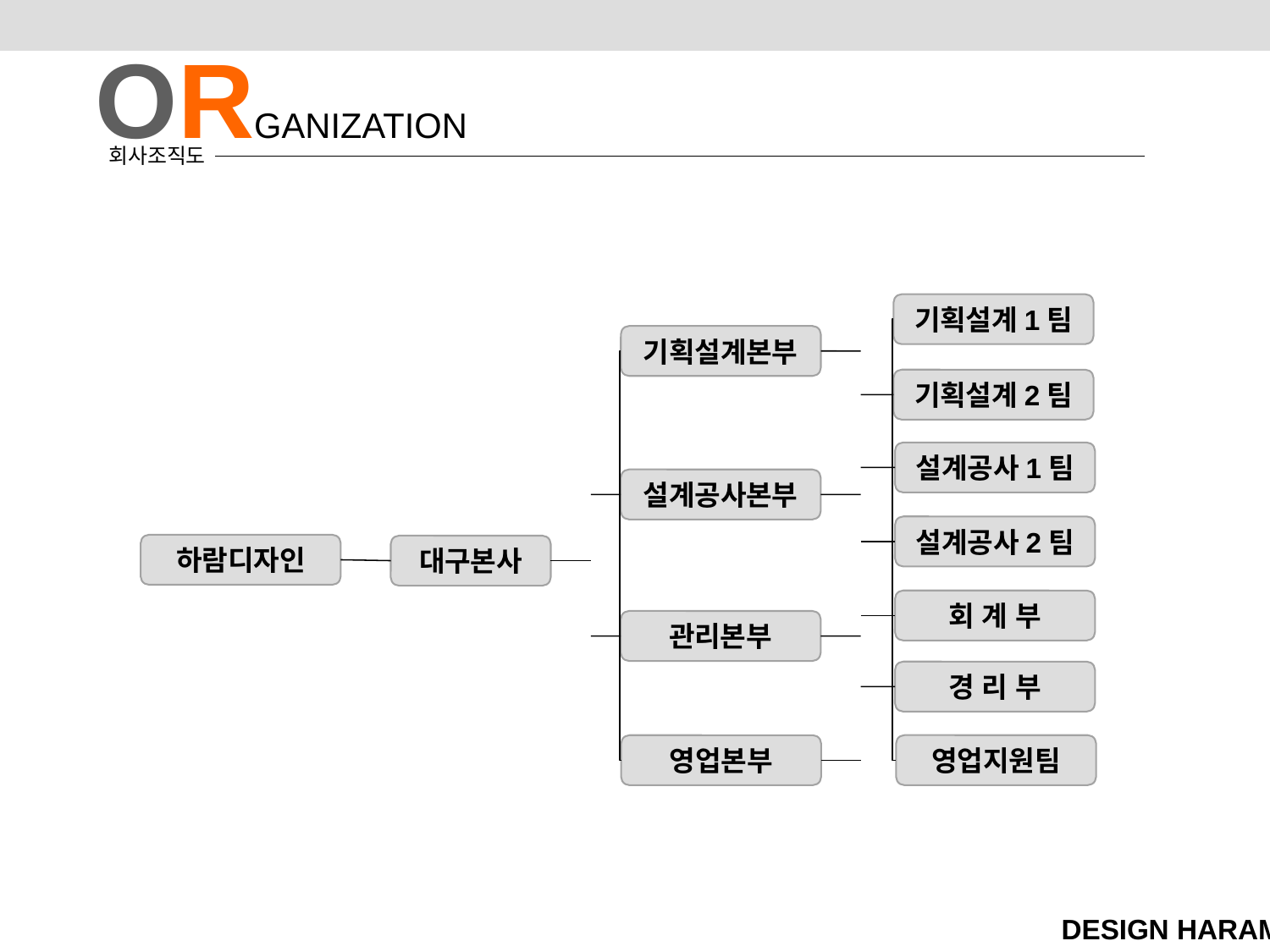

ORGANIZATION
 회사조직도
기획설계1팀
기획설계본부
기획설계2팀
설계공사1팀
설계공사본부
설계공사2팀
하람디자인
대구본사
회 계 부
관리본부
경 리 부
영업지원팀
영업본부
design HARAM